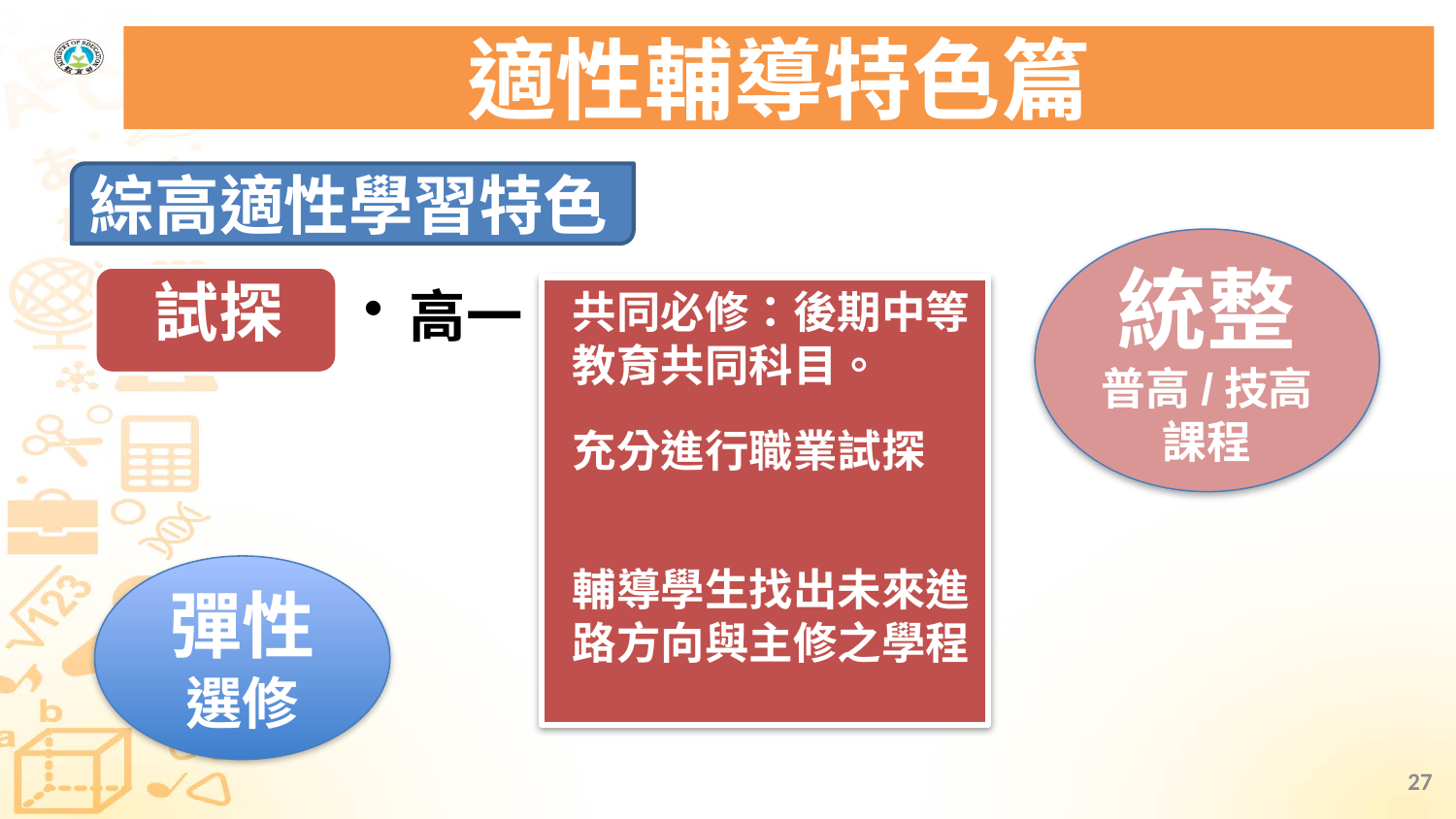

# 適性輔導特色篇
綜高適性學習特色
統整
普高/技高課程
試探
高一
共同必修：後期中等教育共同科目。
充分進行職業試探
輔導學生找出未來進路方向與主修之學程
彈性
選修
27